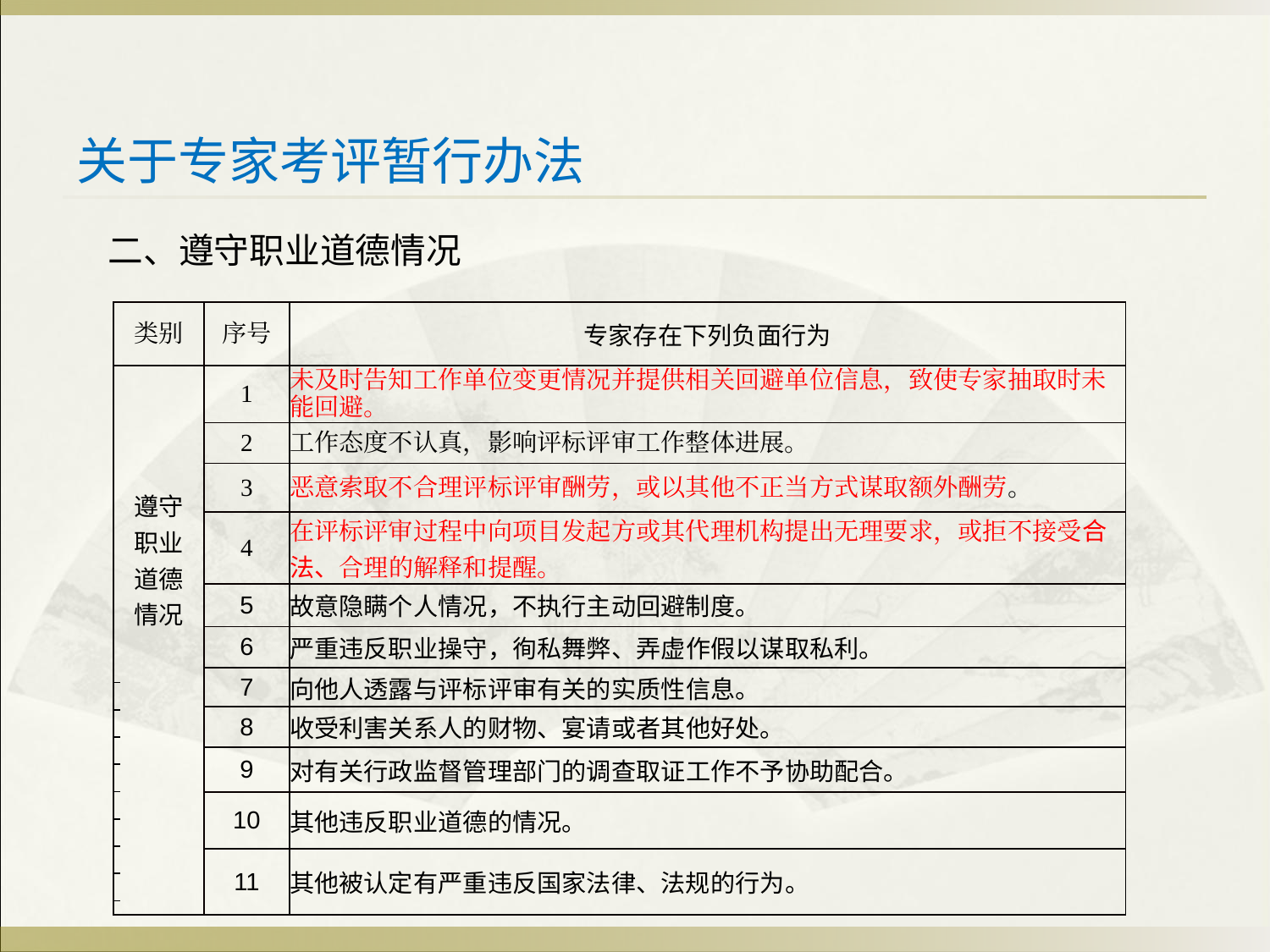

# 关于专家考评暂行办法
   二、遵守职业道德情况

| 类别 | 序号 | 专家存在下列负面行为 |
| --- | --- | --- |
| 遵守 职业 道德 情况 | 1 | 未及时告知工作单位变更情况并提供相关回避单位信息，致使专家抽取时未能回避。 |
|  | 2 | 工作态度不认真，影响评标评审工作整体进展。 |
|  | 3 | 恶意索取不合理评标评审酬劳，或以其他不正当方式谋取额外酬劳。 |
|  | 4 | 在评标评审过程中向项目发起方或其代理机构提出无理要求，或拒不接受合法、合理的解释和提醒。 |
|  | 5 | 故意隐瞒个人情况，不执行主动回避制度。 |
|  | 6 | 严重违反职业操守，徇私舞弊、弄虚作假以谋取私利。 |
|  | 7 | 向他人透露与评标评审有关的实质性信息。 |
|  | 8 | 收受利害关系人的财物、宴请或者其他好处。 |
|  | 9 | 对有关行政监督管理部门的调查取证工作不予协助配合。 |
|  | 10 | 其他违反职业道德的情况。 |
|  | 11 | 其他被认定有严重违反国家法律、法规的行为。 |